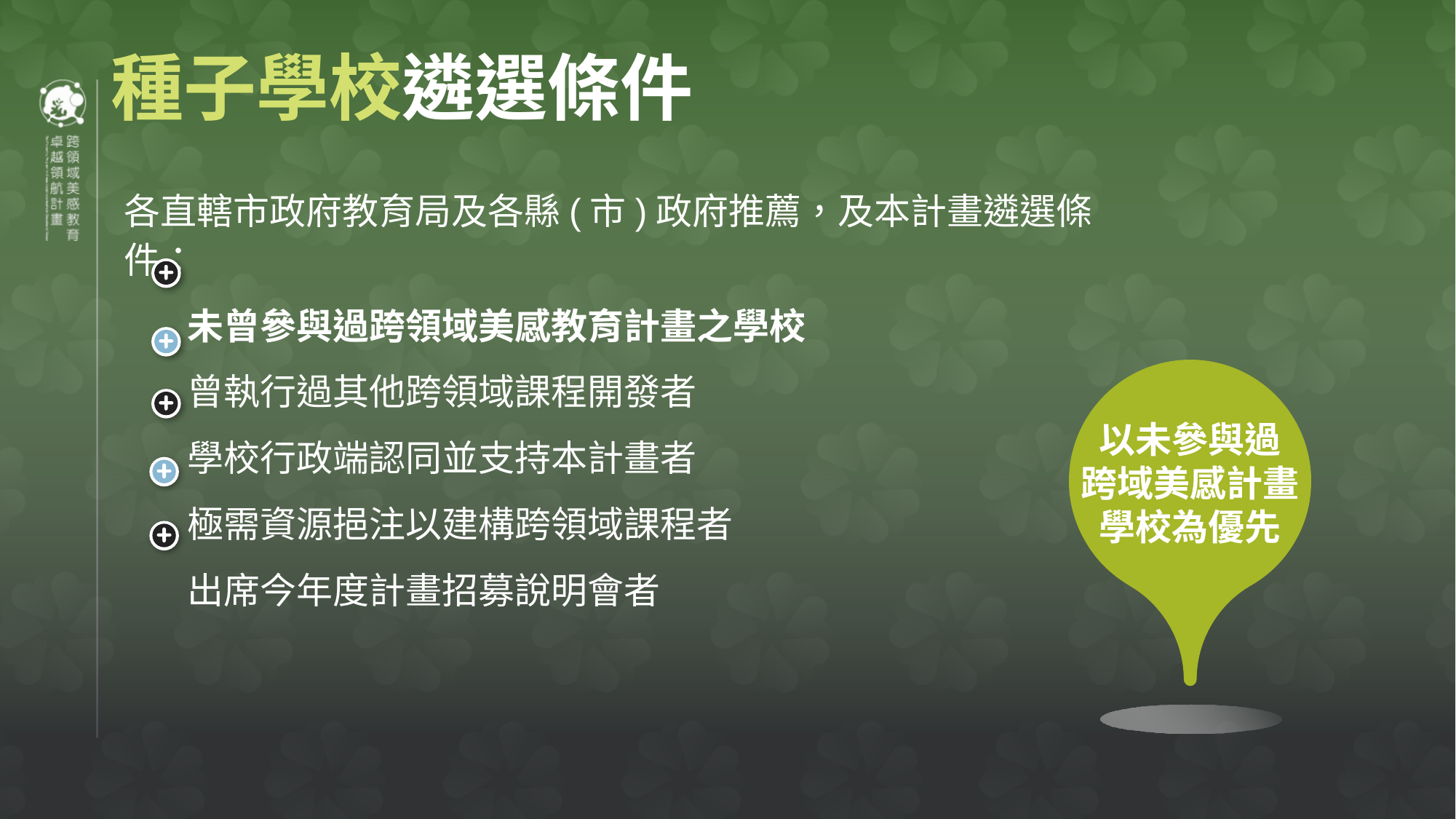

種子學校遴選條件
各直轄市政府教育局及各縣(市)政府推薦，及本計畫遴選條件：
未曾參與過跨領域美感教育計畫之學校
曾執行過其他跨領域課程開發者
學校行政端認同並支持本計畫者
極需資源挹注以建構跨領域課程者
出席今年度計畫招募說明會者

以未參與過
跨域美感計畫學校為優先